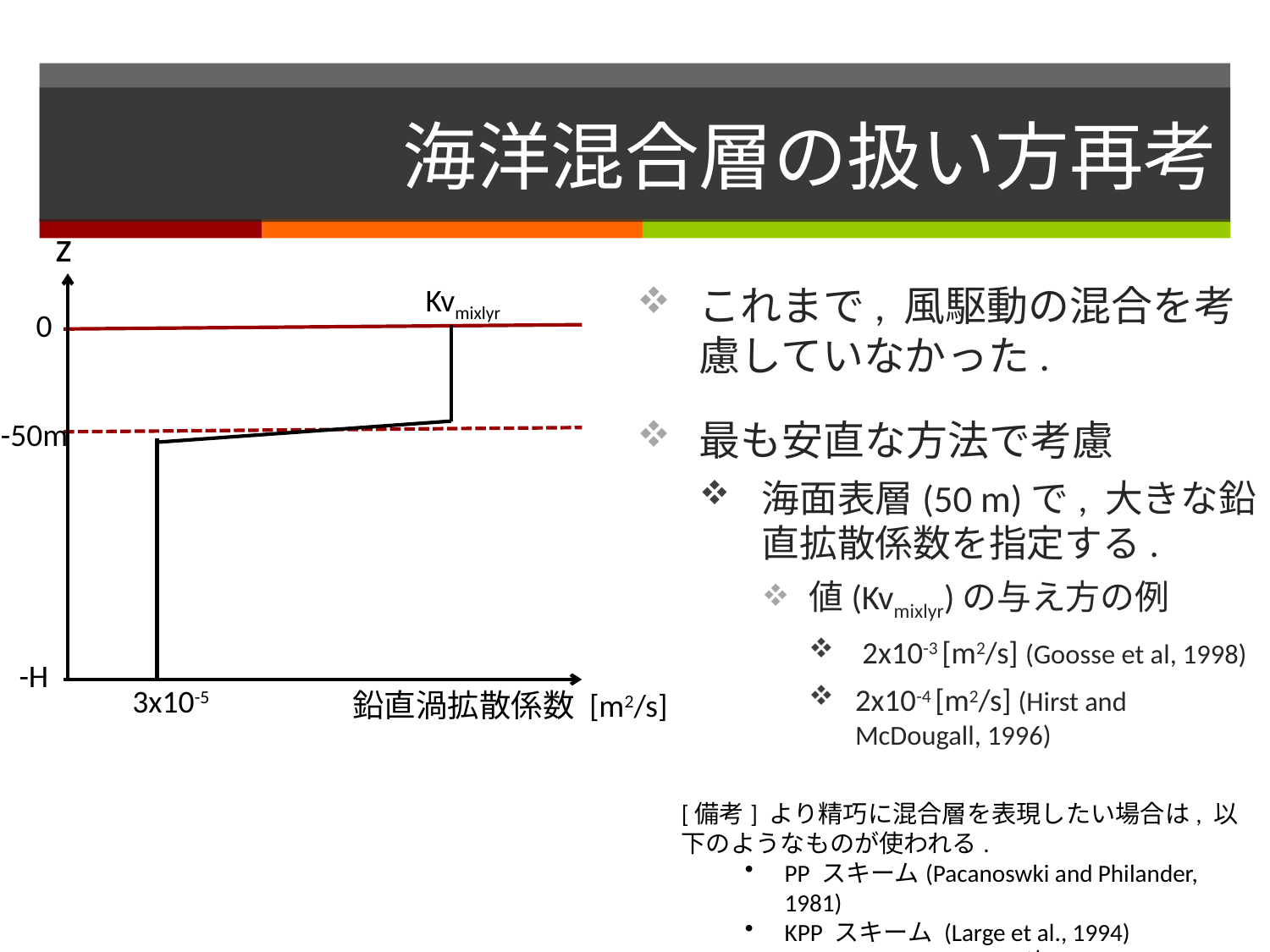

# 海洋混合層の扱い方再考
z
これまで, 風駆動の混合を考慮していなかった.
最も安直な方法で考慮
海面表層(50 m)で, 大きな鉛直拡散係数を指定する.
値(Kvmixlyr)の与え方の例
 2x10-3 [m2/s] (Goosse et al, 1998)
2x10-4 [m2/s] (Hirst and McDougall, 1996)
Kvmixlyr
0
-50m
-H
3x10-5
鉛直渦拡散係数 [m2/s]
[備考] より精巧に混合層を表現したい場合は, 以下のようなものが使われる.
PP スキーム(Pacanoswki and Philander, 1981)
KPP スキーム (Large et al., 1994)
Mellor and Yamada 2.5 次